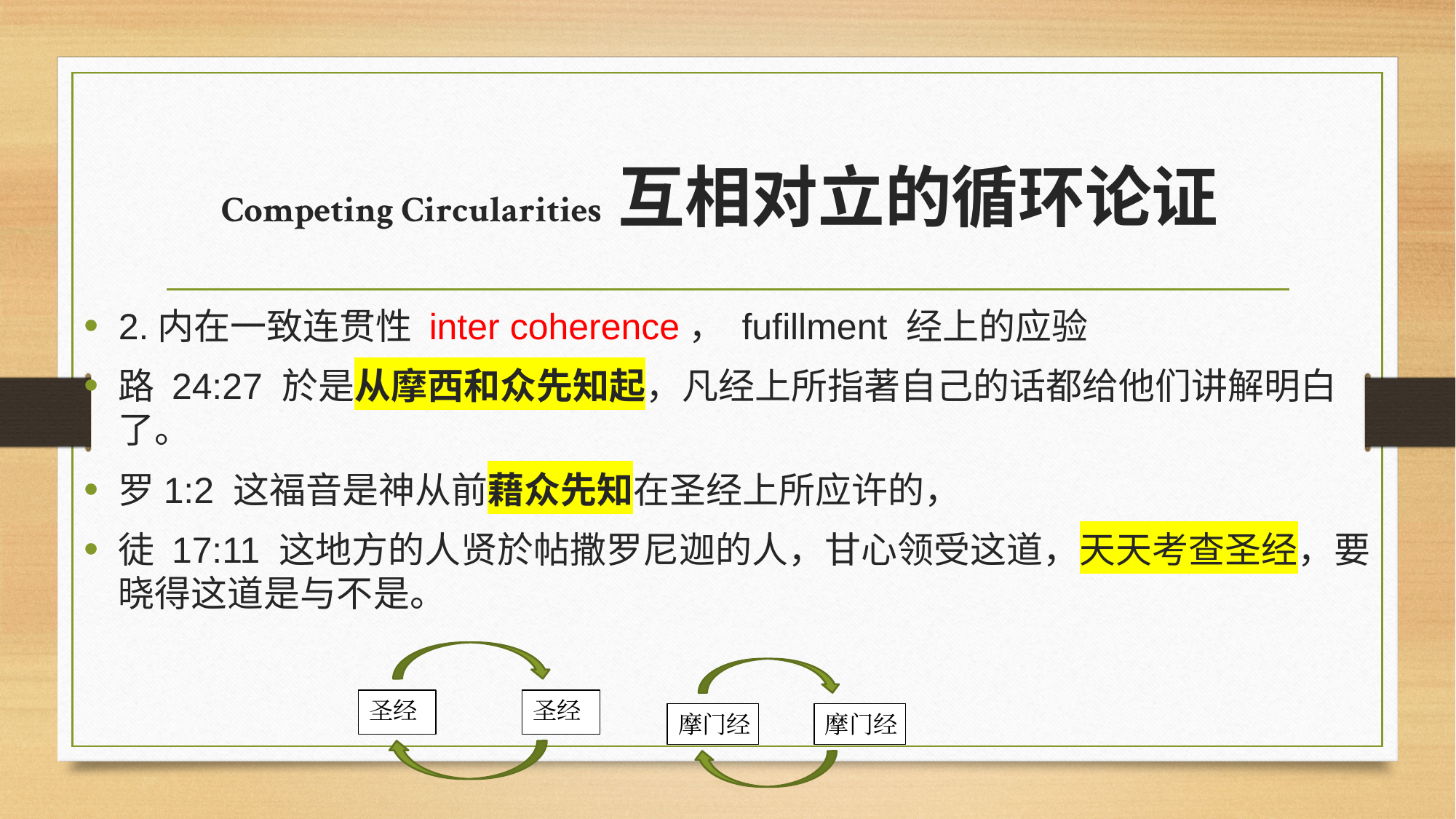

# Competing Circularities 互相对立的循环论证
2.内在一致连贯性 inter coherence， fufillment 经上的应验
路 24:27 於是从摩西和众先知起，凡经上所指著自己的话都给他们讲解明白了。
罗1:2 这福音是神从前藉众先知在圣经上所应许的，
徒 17:11 这地方的人贤於帖撒罗尼迦的人，甘心领受这道，天天考查圣经，要晓得这道是与不是。

圣经
圣经

摩门经
摩门经